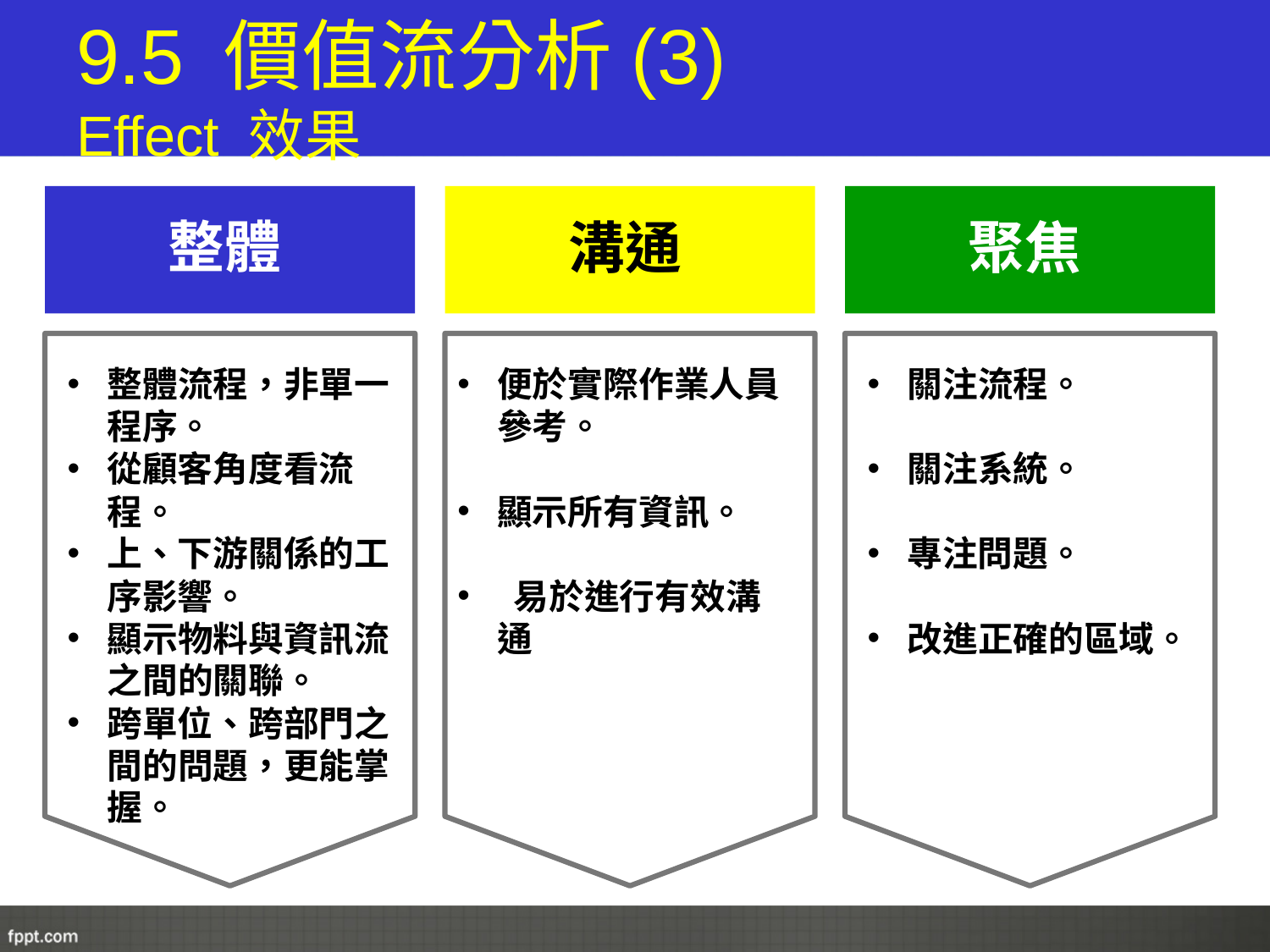

# 9.5 價值流分析(3) Effect 效果

整體
溝通
聚焦
整體流程，非單一程序。
從顧客角度看流程。
上、下游關係的工序影響。
顯示物料與資訊流之間的關聯。
跨單位、跨部門之間的問題，更能掌握。
便於實際作業人員參考。

顯示所有資訊。

 易於進行有效溝通
關注流程。

關注系統。

專注問題。

改進正確的區域。